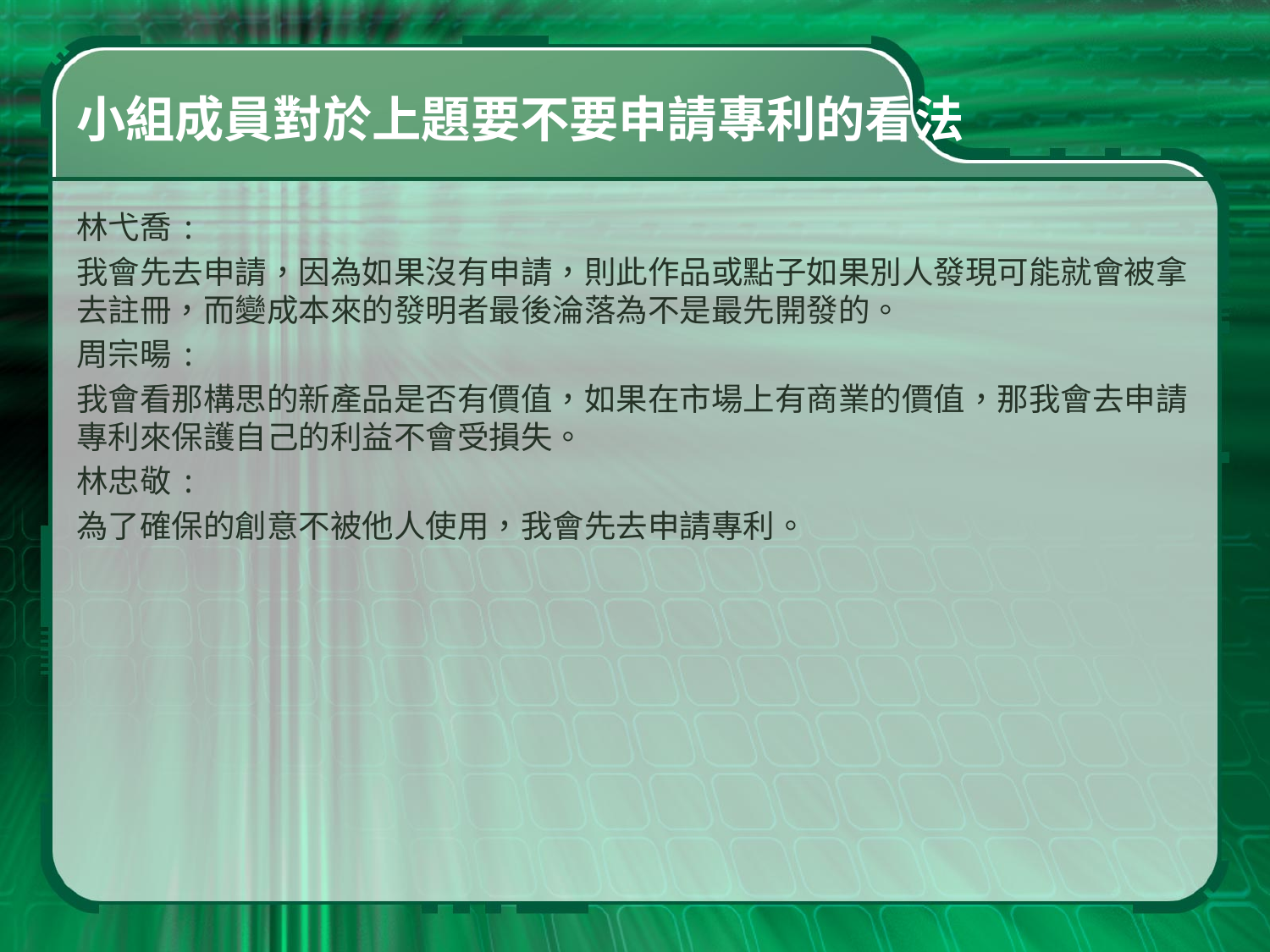

# 小組成員對於上題要不要申請專利的看法
林弋喬:
我會先去申請，因為如果沒有申請，則此作品或點子如果別人發現可能就會被拿去註冊，而變成本來的發明者最後淪落為不是最先開發的。
周宗暘:
我會看那構思的新產品是否有價值，如果在市場上有商業的價值，那我會去申請專利來保護自己的利益不會受損失。
林忠敬:
為了確保的創意不被他人使用，我會先去申請專利。